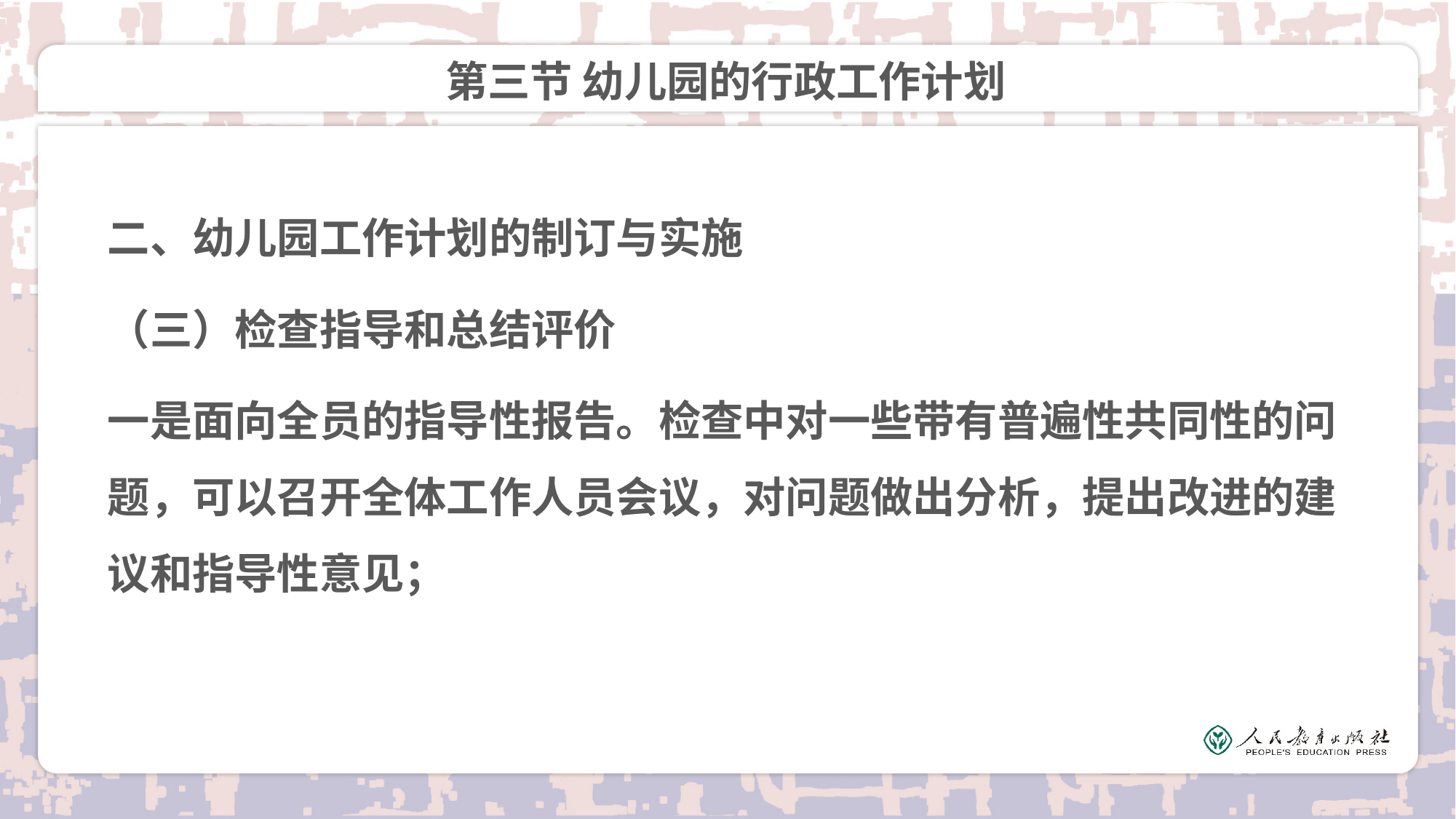

# 第三节 幼儿园的行政工作计划
二、幼儿园工作计划的制订与实施
（三）检查指导和总结评价
一是面向全员的指导性报告。检查中对一些带有普遍性共同性的问题，可以召开全体工作人员会议，对问题做出分析，提出改进的建议和指导性意见；